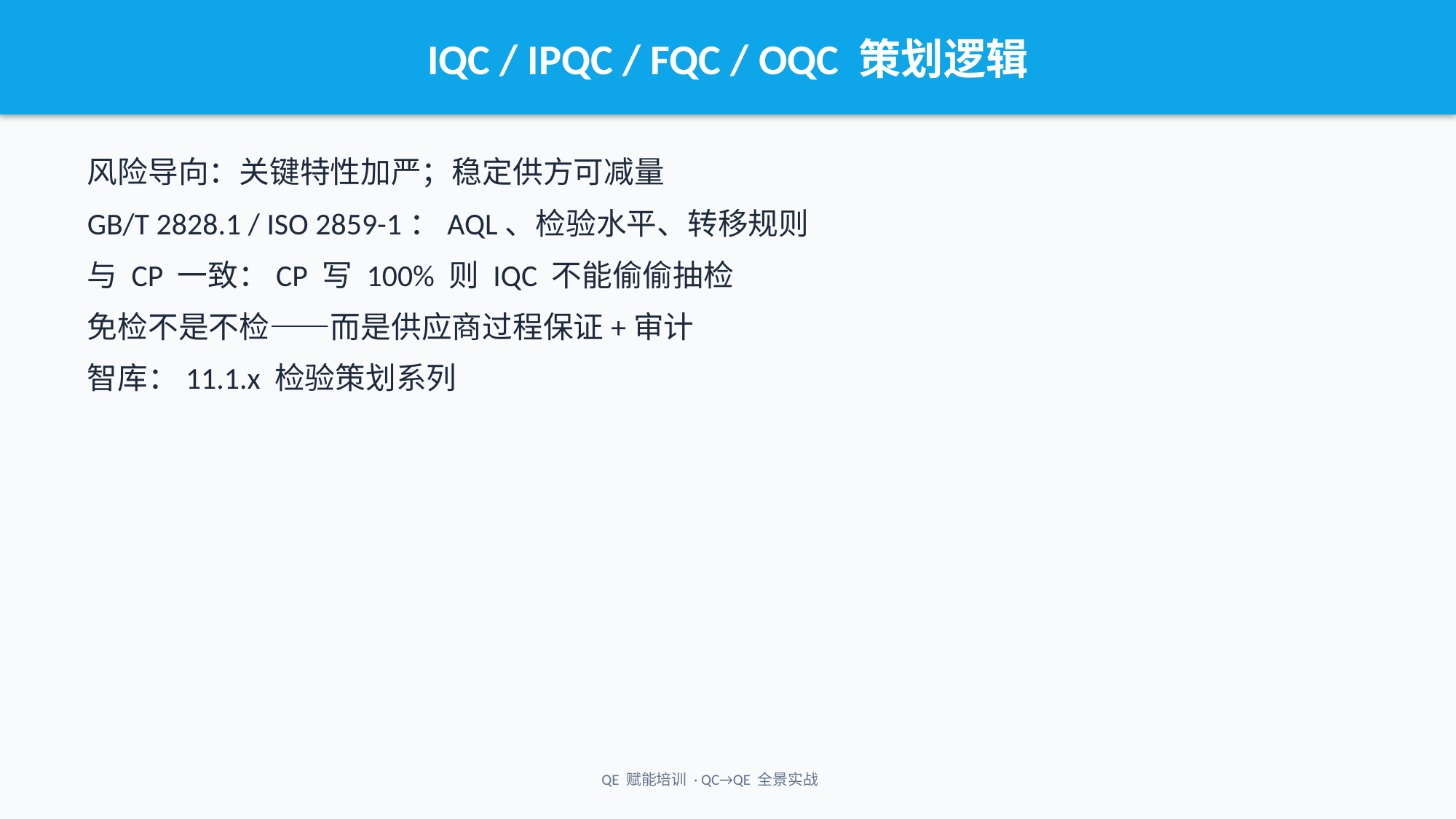

IQC / IPQC / FQC / OQC 策划逻辑
风险导向：关键特性加严；稳定供方可减量
GB/T 2828.1 / ISO 2859-1：AQL、检验水平、转移规则
与 CP 一致：CP 写 100% 则 IQC 不能偷偷抽检
免检不是不检——而是供应商过程保证+审计
智库：11.1.x 检验策划系列
QE 赋能培训 · QC→QE 全景实战